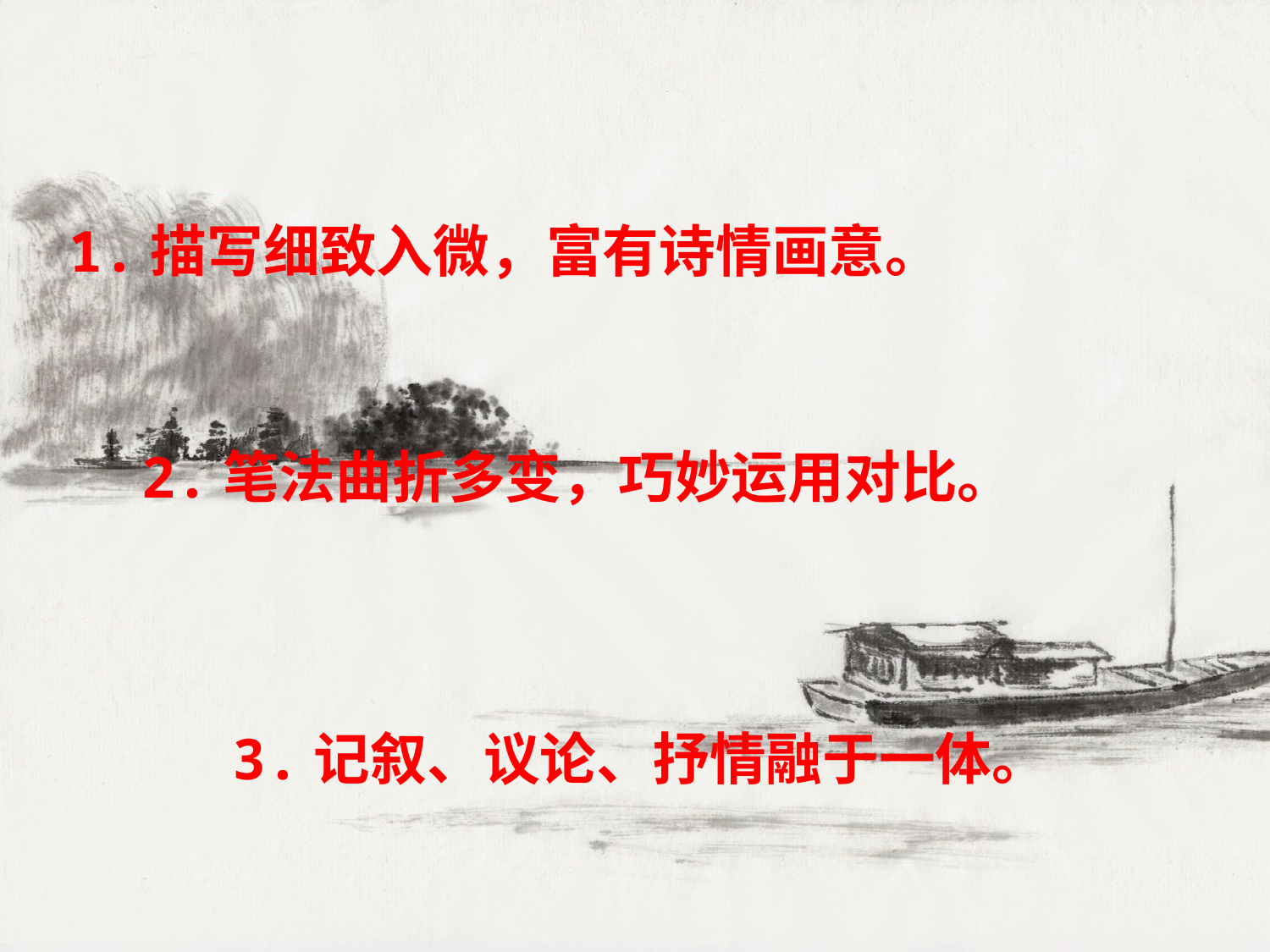

1.描写细致入微，富有诗情画意。
2.笔法曲折多变，巧妙运用对比。
3.记叙、议论、抒情融于一体。